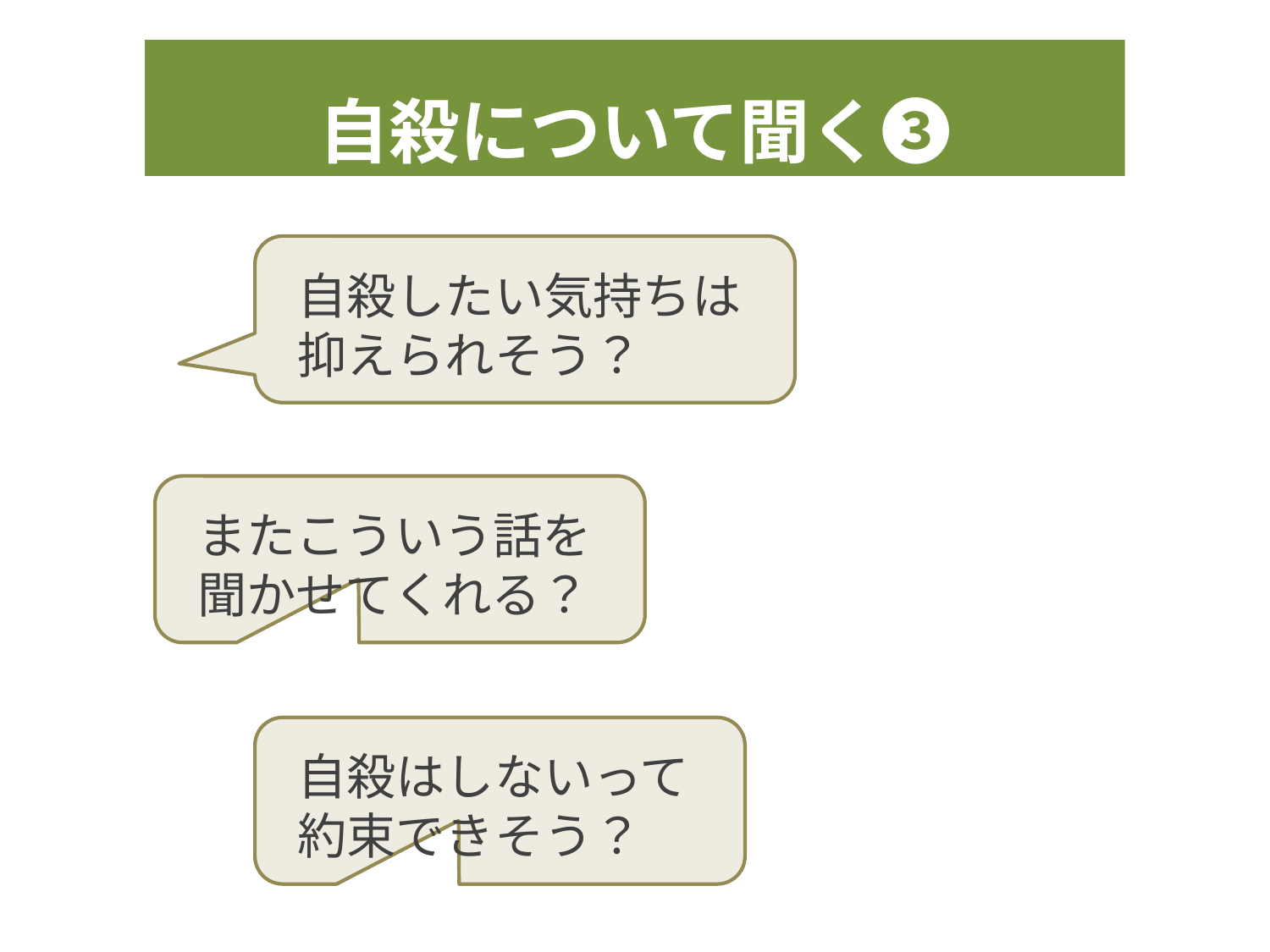

自殺について聞く❸

自殺したい気持ちは
抑えられそう？

またこういう話を
聞かせてくれる？

自殺はしないって
約束できそう？